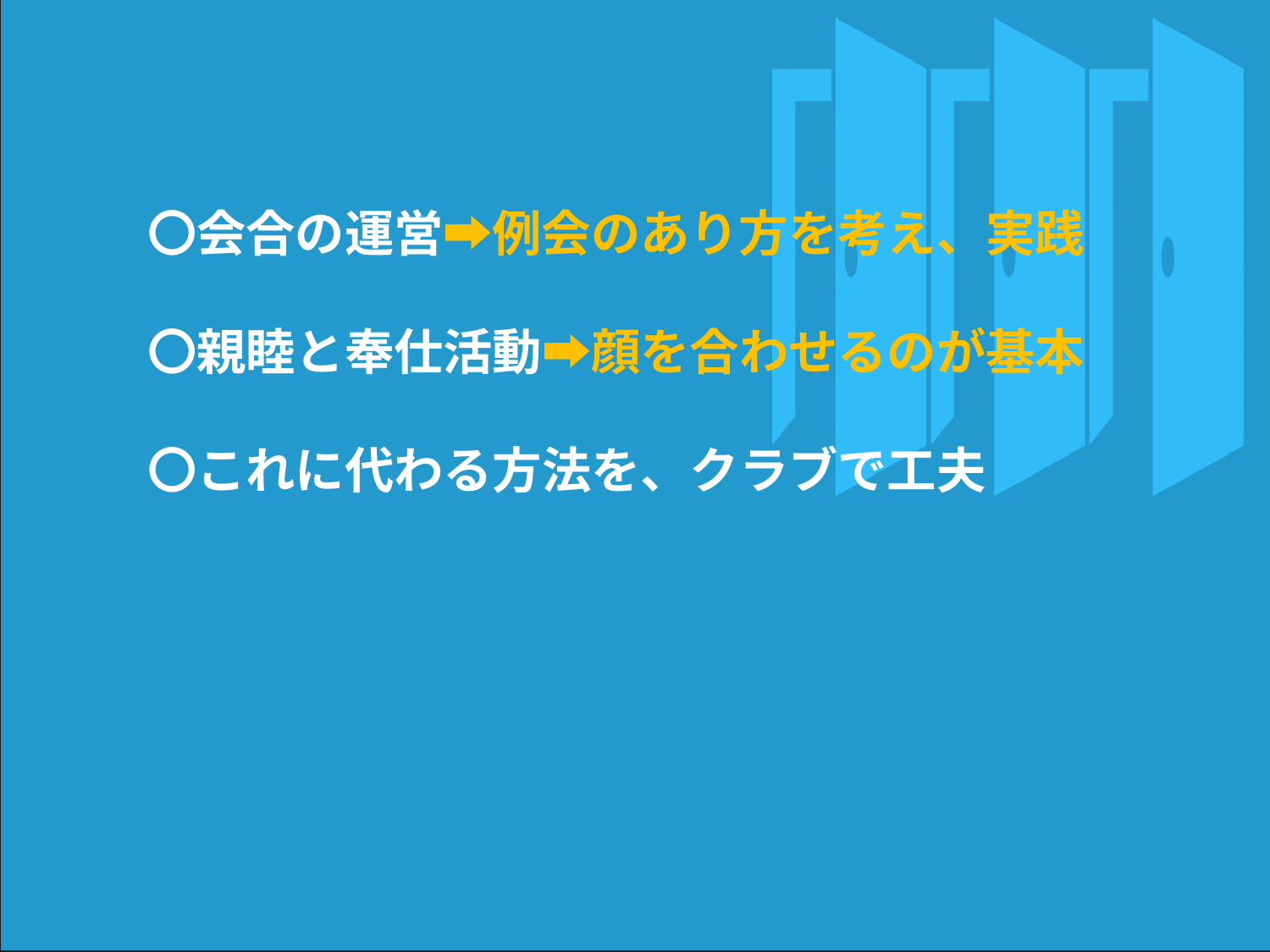

〇会合の運営➡例会のあり方を考え、実践

〇親睦と奉仕活動➡顔を合わせるのが基本

〇これに代わる方法を、クラブで工夫